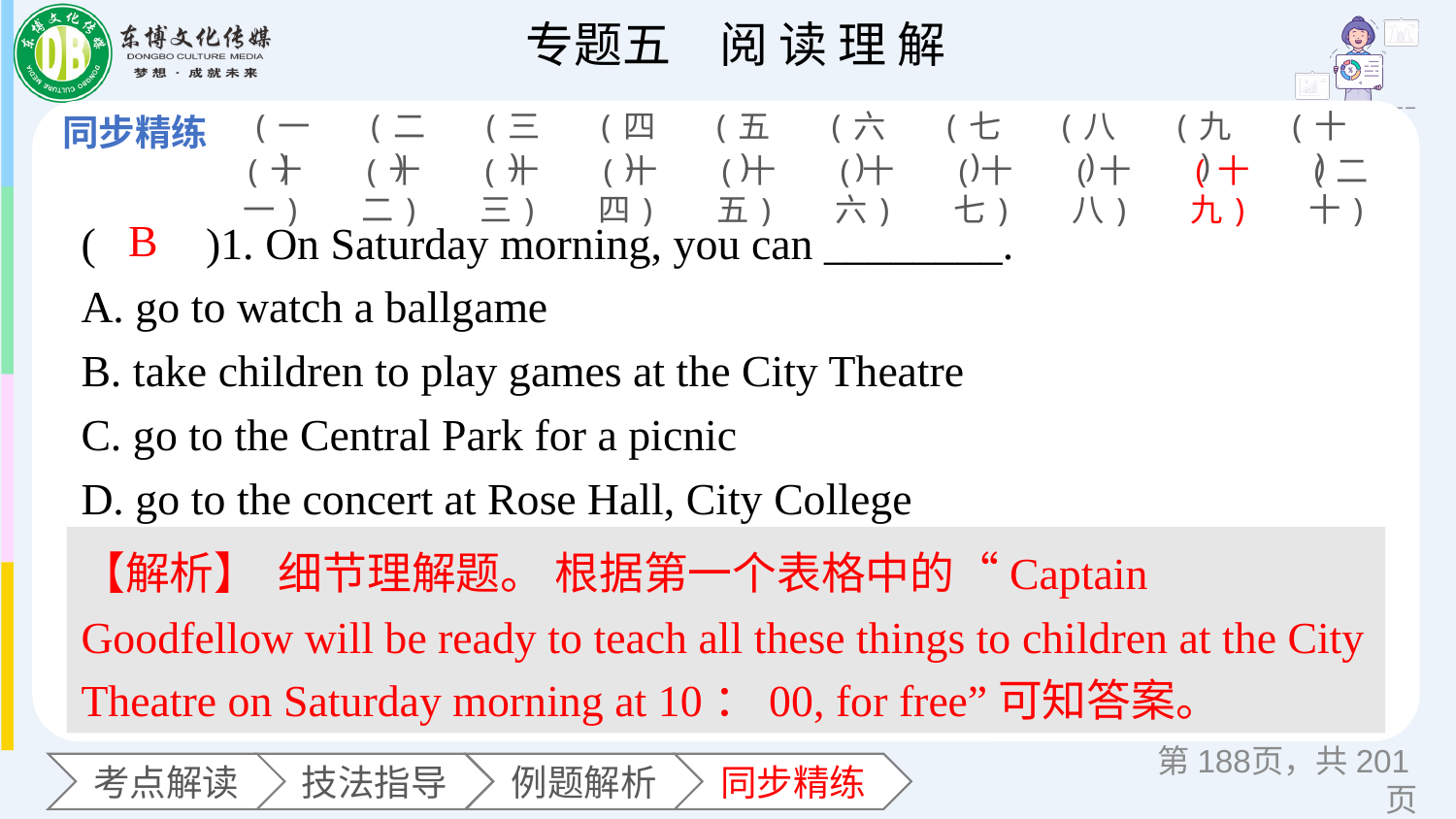

(一)
(二)
(三)
(四)
(五)
(六)
(七)
(八)
(九)
(十)
(十一)
(十二)
(十三)
(十四)
(十五)
(十六)
(十七)
(十八)
(十九)
(二十)
(　　)1. On Saturday morning, you can ________.
A. go to watch a ballgame
B. take children to play games at the City Theatre
C. go to the Central Park for a picnic
D. go to the concert at Rose Hall, City College
B
【解析】  细节理解题。 根据第一个表格中的“Captain Goodfellow will be ready to teach all these things to children at the City Theatre on Saturday morning at 10：00, for free”可知答案。
第188页，共201页